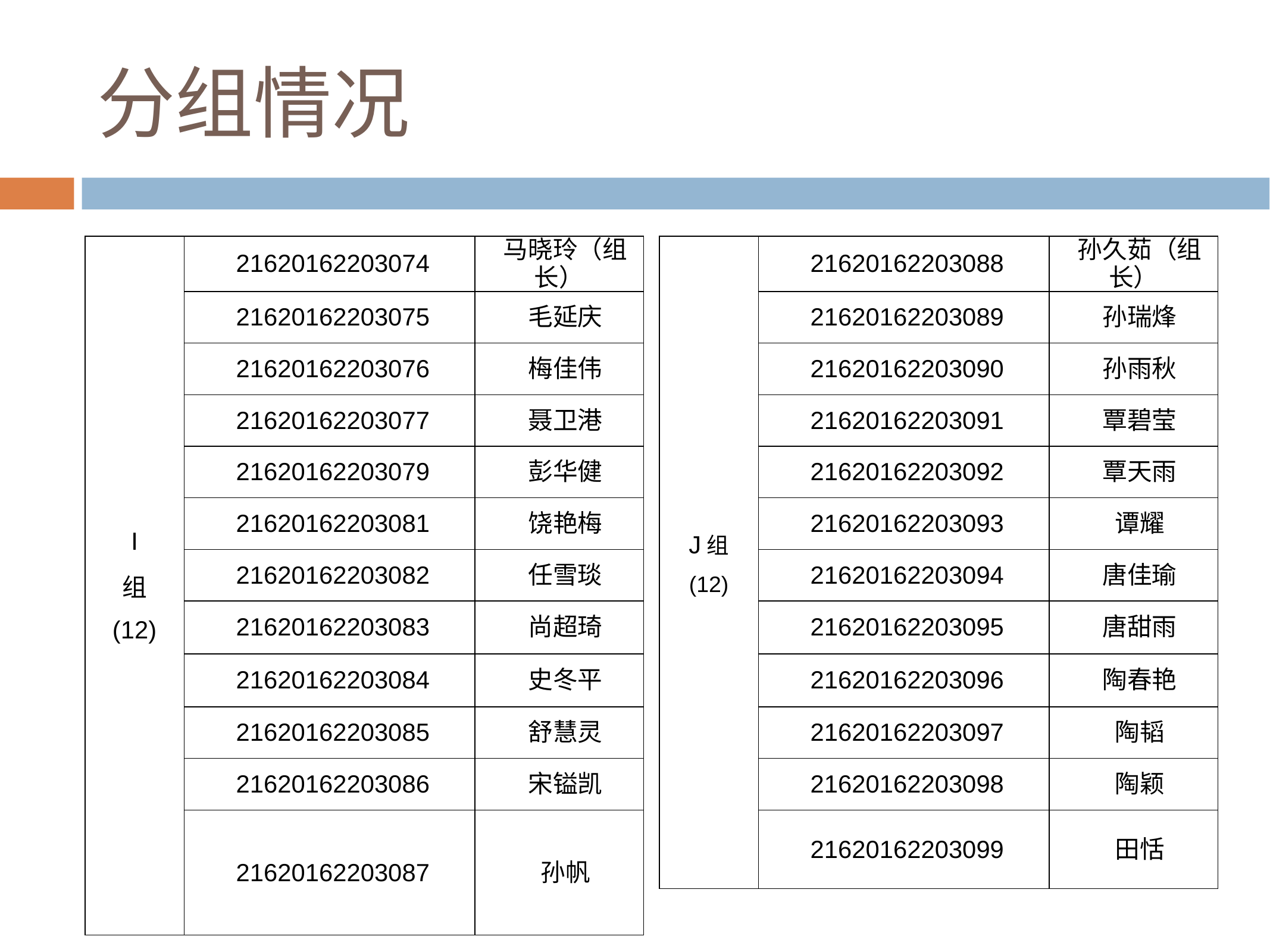

# 分组情况
| I 组 (12) | 21620162203074 | 马晓玲（组长） |
| --- | --- | --- |
|  | 21620162203075 | 毛延庆 |
|  | 21620162203076 | 梅佳伟 |
|  | 21620162203077 | 聂卫港 |
|  | 21620162203079 | 彭华健 |
|  | 21620162203081 | 饶艳梅 |
|  | 21620162203082 | 任雪琰 |
|  | 21620162203083 | 尚超琦 |
|  | 21620162203084 | 史冬平 |
|  | 21620162203085 | 舒慧灵 |
|  | 21620162203086 | 宋镒凯 |
|  | 21620162203087 | 孙帆 |
| J组 (12) | 21620162203088 | 孙久茹（组长） |
| --- | --- | --- |
|  | 21620162203089 | 孙瑞烽 |
|  | 21620162203090 | 孙雨秋 |
|  | 21620162203091 | 覃碧莹 |
|  | 21620162203092 | 覃天雨 |
|  | 21620162203093 | 谭耀 |
|  | 21620162203094 | 唐佳瑜 |
|  | 21620162203095 | 唐甜雨 |
|  | 21620162203096 | 陶春艳 |
|  | 21620162203097 | 陶韬 |
|  | 21620162203098 | 陶颖 |
|  | 21620162203099 | 田恬 |